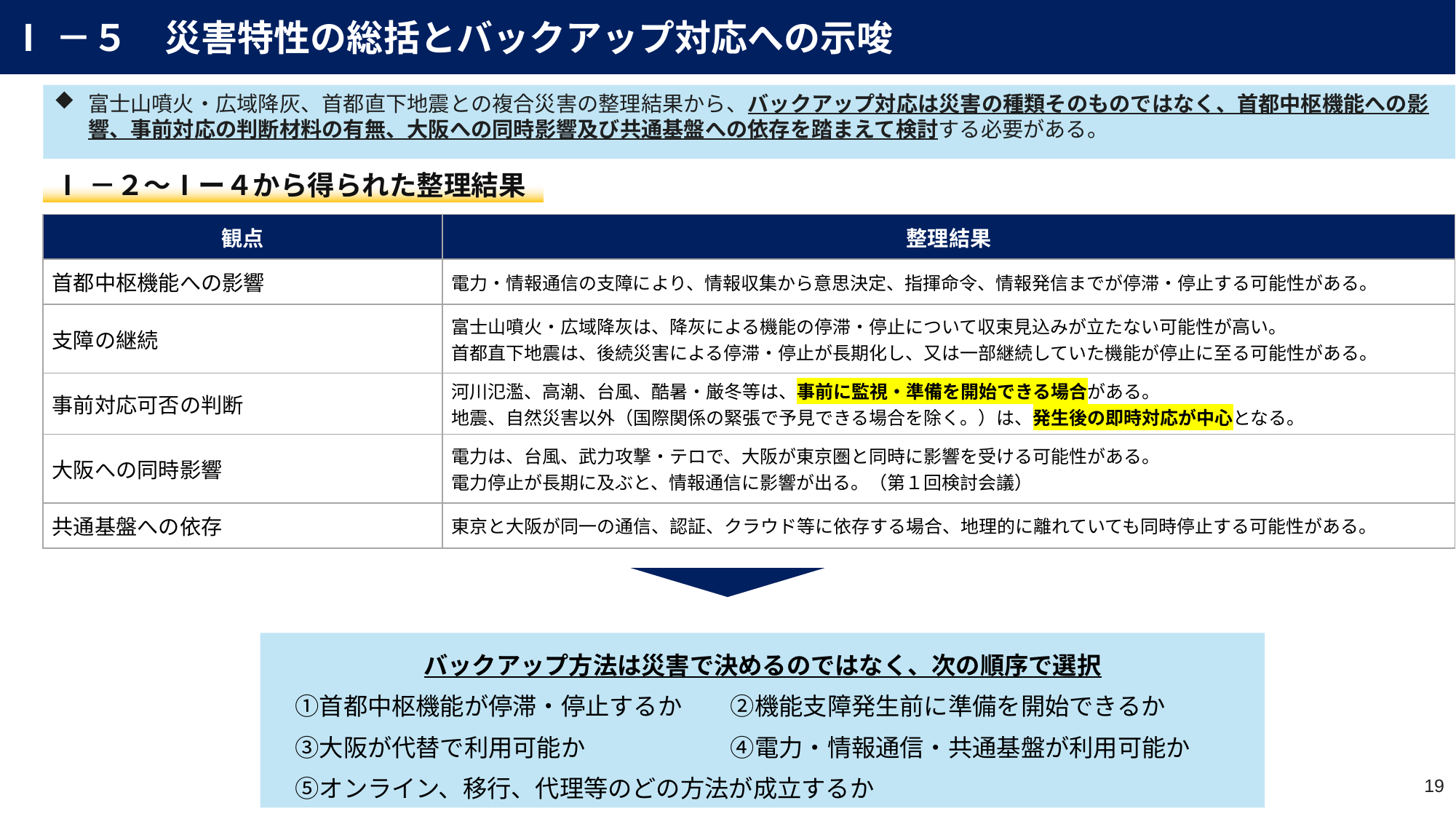

Ⅰ－５　災害特性の総括とバックアップ対応への示唆
富士山噴火・広域降灰、首都直下地震との複合災害の整理結果から、バックアップ対応は災害の種類そのものではなく、首都中枢機能への影響、事前対応の判断材料の有無、大阪への同時影響及び共通基盤への依存を踏まえて検討する必要がある。
| Ⅰ－２～Ⅰー４から得られた整理結果 |
| --- |
| 観点 | 整理結果 |
| --- | --- |
| 首都中枢機能への影響 | 電力・情報通信の支障により、情報収集から意思決定、指揮命令、情報発信までが停滞・停止する可能性がある。 |
| 支障の継続 | 富士山噴火・広域降灰は、降灰による機能の停滞・停止について収束見込みが立たない可能性が高い。 首都直下地震は、後続災害による停滞・停止が長期化し、又は一部継続していた機能が停止に至る可能性がある。 |
| 事前対応可否の判断 | 河川氾濫、高潮、台風、酷暑・厳冬等は、事前に監視・準備を開始できる場合がある。 地震、自然災害以外（国際関係の緊張で予見できる場合を除く。）は、発生後の即時対応が中心となる。 |
| 大阪への同時影響 | 電力は、台風、武力攻撃・テロで、大阪が東京圏と同時に影響を受ける可能性がある。 電力停止が長期に及ぶと、情報通信に影響が出る。（第１回検討会議） |
| 共通基盤への依存 | 東京と大阪が同一の通信、認証、クラウド等に依存する場合、地理的に離れていても同時停止する可能性がある。 |

バックアップ方法は災害で決めるのではなく、次の順序で選択
　①首都中枢機能が停滞・停止するか　　②機能支障発生前に準備を開始できるか
　③大阪が代替で利用可能か　　　　　　④電力・情報通信・共通基盤が利用可能か
　⑤オンライン、移行、代理等のどの方法が成立するか
19